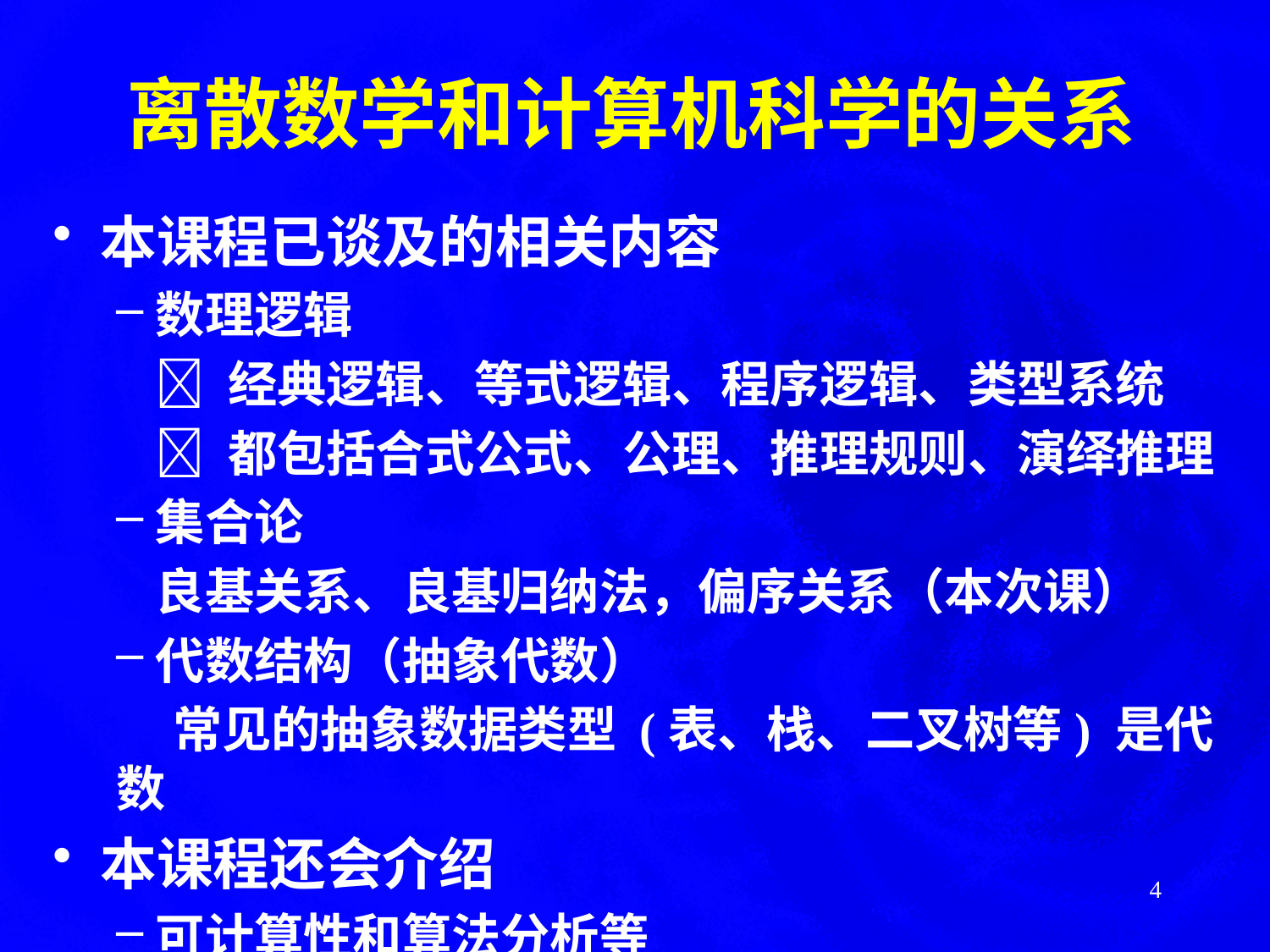

离散数学和计算机科学的关系
本课程已谈及的相关内容
数理逻辑
	• 经典逻辑、等式逻辑、程序逻辑、类型系统
	• 都包括合式公式、公理、推理规则、演绎推理
集合论
	良基关系、良基归纳法，偏序关系（本次课）
代数结构（抽象代数）
    常见的抽象数据类型 (表、栈、二叉树等) 是代数
本课程还会介绍
可计算性和算法分析等

4